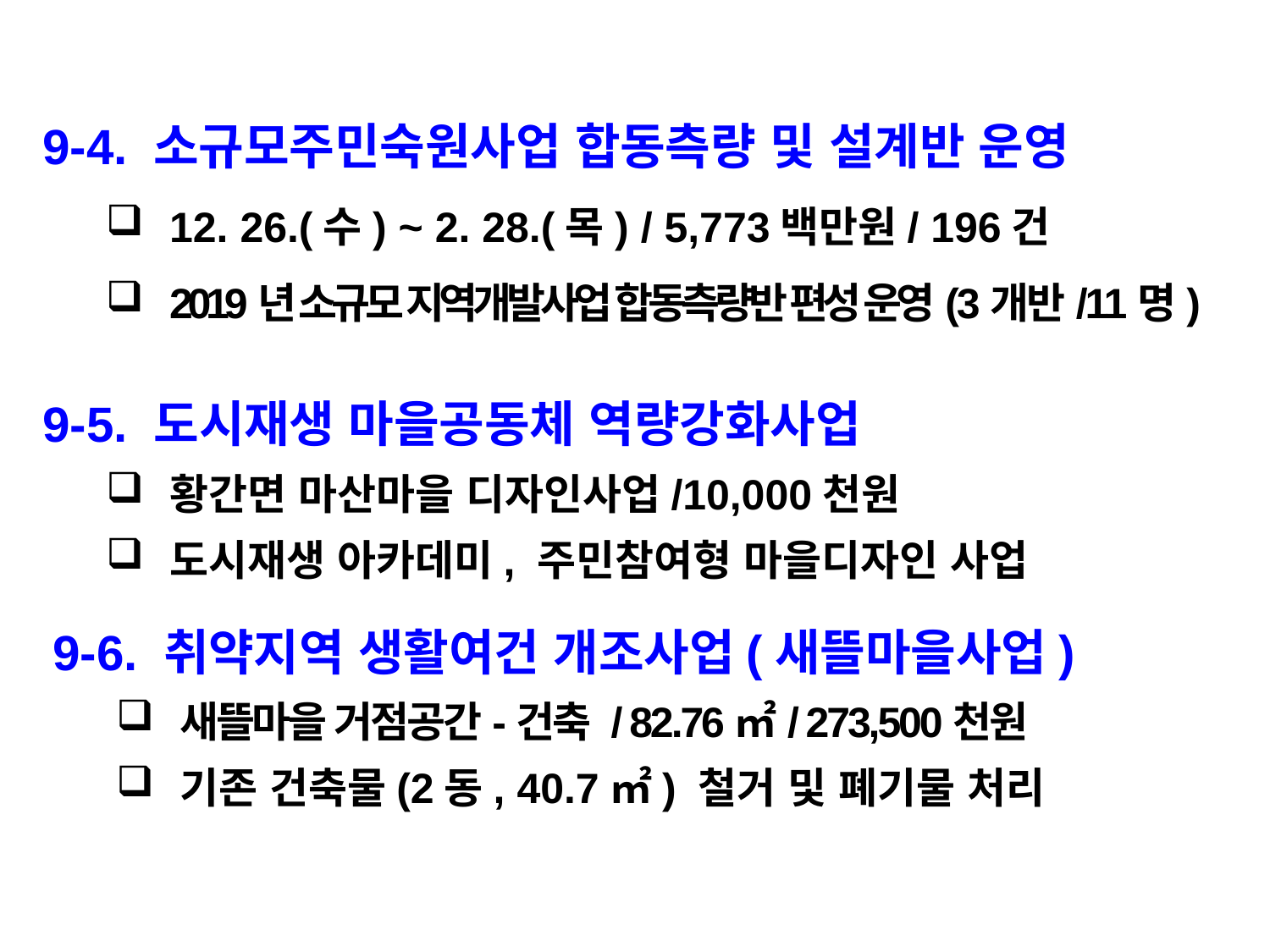

9-4. 소규모주민숙원사업 합동측량 및 설계반 운영
12. 26.(수) ~ 2. 28.(목) / 5,773백만원/ 196건
2019년 소규모 지역개발사업 합동측량반 편성 운영(3개반/11명)
9-5. 도시재생 마을공동체 역량강화사업
황간면 마산마을 디자인사업/10,000천원
도시재생 아카데미, 주민참여형 마을디자인 사업
9-6. 취약지역 생활여건 개조사업(새뜰마을사업)
새뜰마을 거점공간-건축 / 82.76㎡/ 273,500천원
기존 건축물(2동, 40.7㎡) 철거 및 폐기물 처리